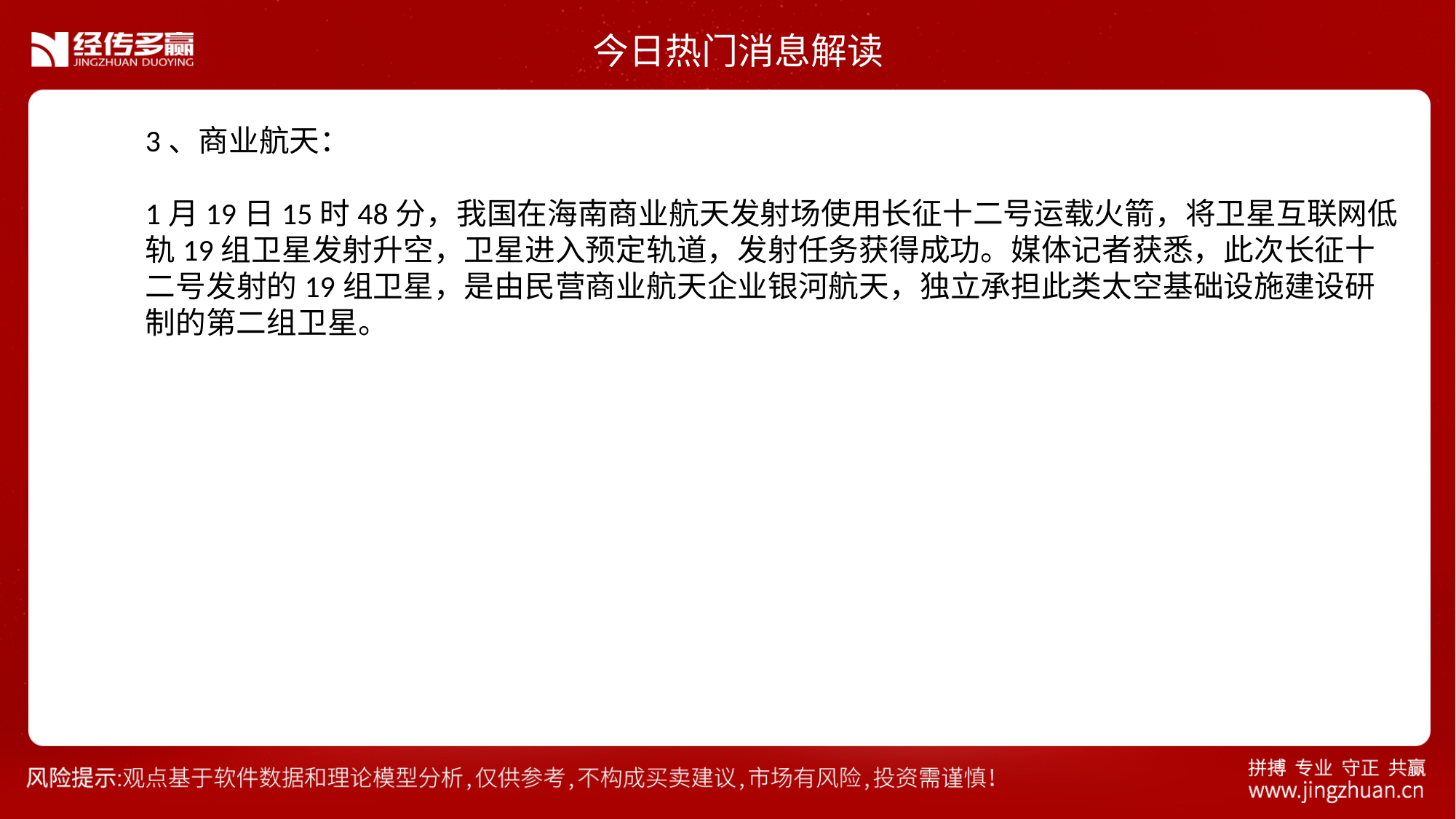

今日热门消息解读
3、商业航天：

1月19日15时48分，我国在海南商业航天发射场使用长征十二号运载火箭，将卫星互联网低轨19组卫星发射升空，卫星进入预定轨道，发射任务获得成功。媒体记者获悉，此次长征十二号发射的19组卫星，是由民营商业航天企业银河航天，独立承担此类太空基础设施建设研制的第二组卫星。